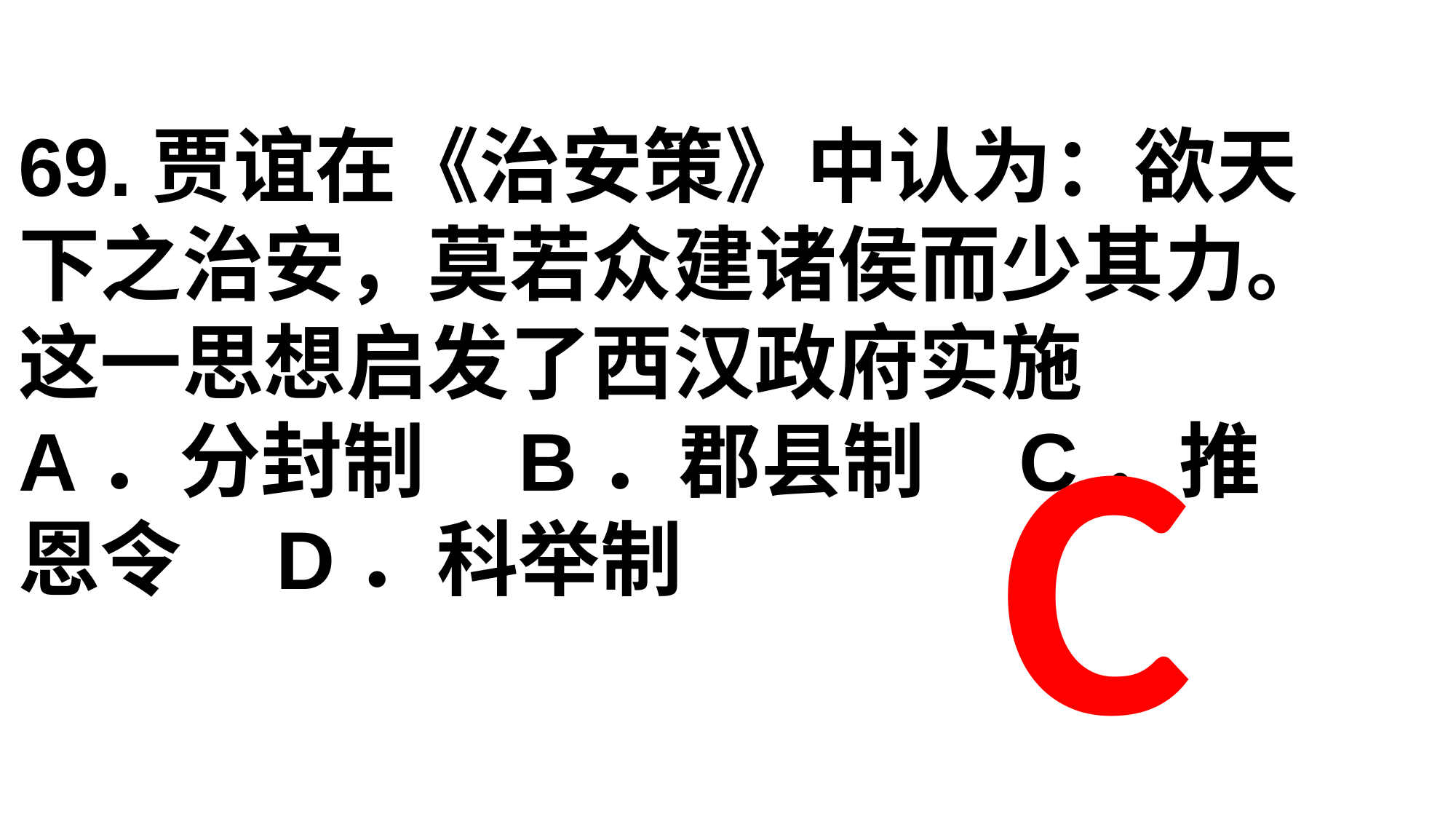

69.贾谊在《治安策》中认为：欲天下之治安，莫若众建诸侯而少其力。这一思想启发了西汉政府实施
A．分封制    B．郡县制    C．推恩令    D．科举制
C